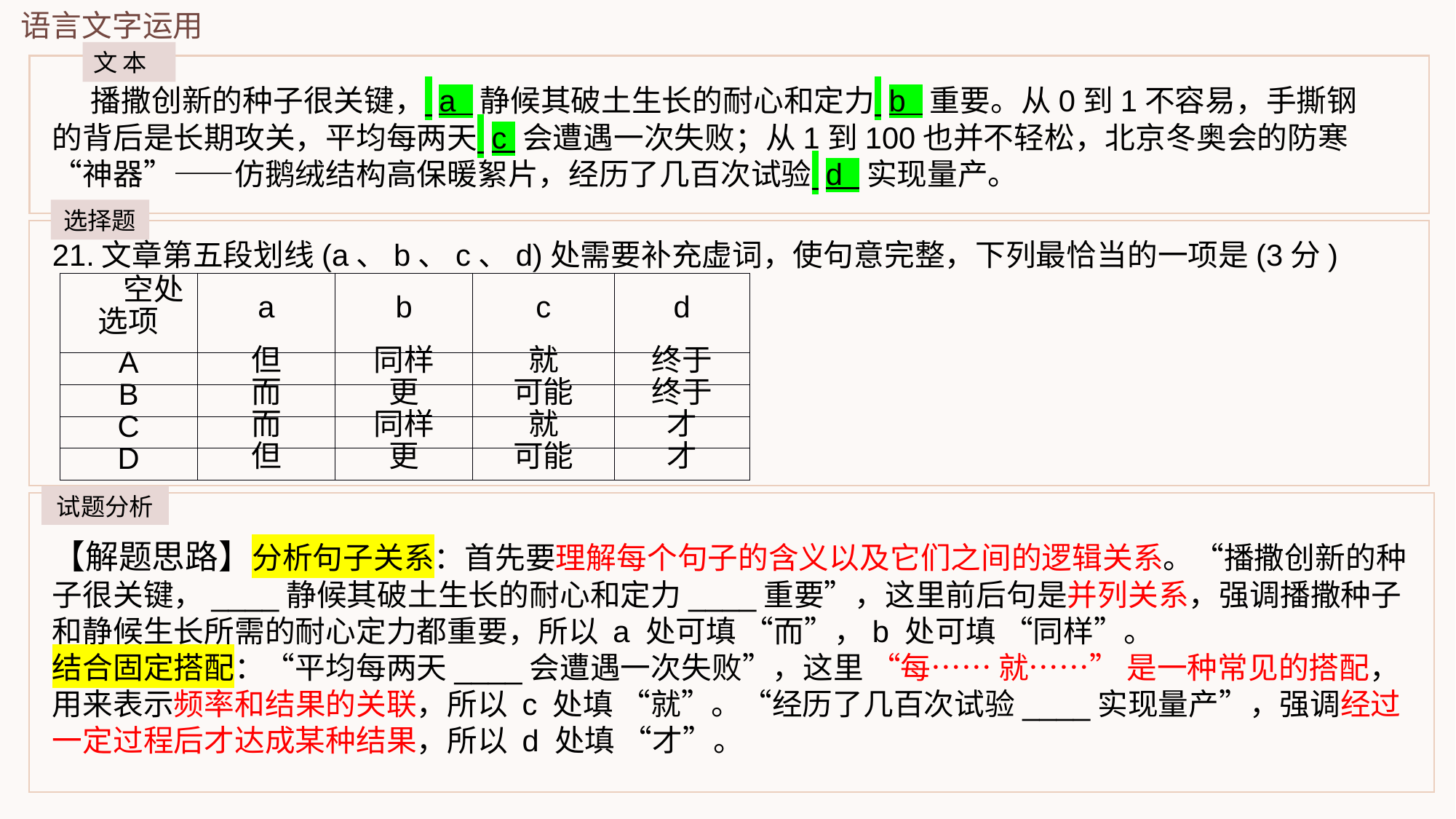

语言文字运用
文 本

    播撒创新的种子很关键， a  静候其破土生长的耐心和定力 b  重要。从0到1不容易，手撕钢的背后是长期攻关，平均每两天 c 会遭遇一次失败；从1到100也并不轻松，北京冬奥会的防寒“神器”——仿鹅绒结构高保暖絮片，经历了几百次试验 d  实现量产。
选择题

21.文章第五段划线(a、b、c、d)处需要补充虚词，使句意完整，下列最恰当的一项是(3分)
| 空处 选项 | a | b | c | d |
| --- | --- | --- | --- | --- |
| A | 但 | 同样 | 就 | 终于 |
| B | 而 | 更 | 可能 | 终于 |
| C | 而 | 同样 | 就 | 才 |
| D | 但 | 更 | 可能 | 才 |
试题分析

【解题思路】分析句子关系：首先要理解每个句子的含义以及它们之间的逻辑关系。“播撒创新的种子很关键，____静候其破土生长的耐心和定力____重要”，这里前后句是并列关系，强调播撒种子和静候生长所需的耐心定力都重要，所以 a 处可填 “而”，b 处可填 “同样”。
结合固定搭配：“平均每两天____会遭遇一次失败”，这里 “每…… 就……” 是一种常见的搭配，用来表示频率和结果的关联，所以 c 处填 “就”。“经历了几百次试验____实现量产”，强调经过一定过程后才达成某种结果，所以 d 处填 “才”。